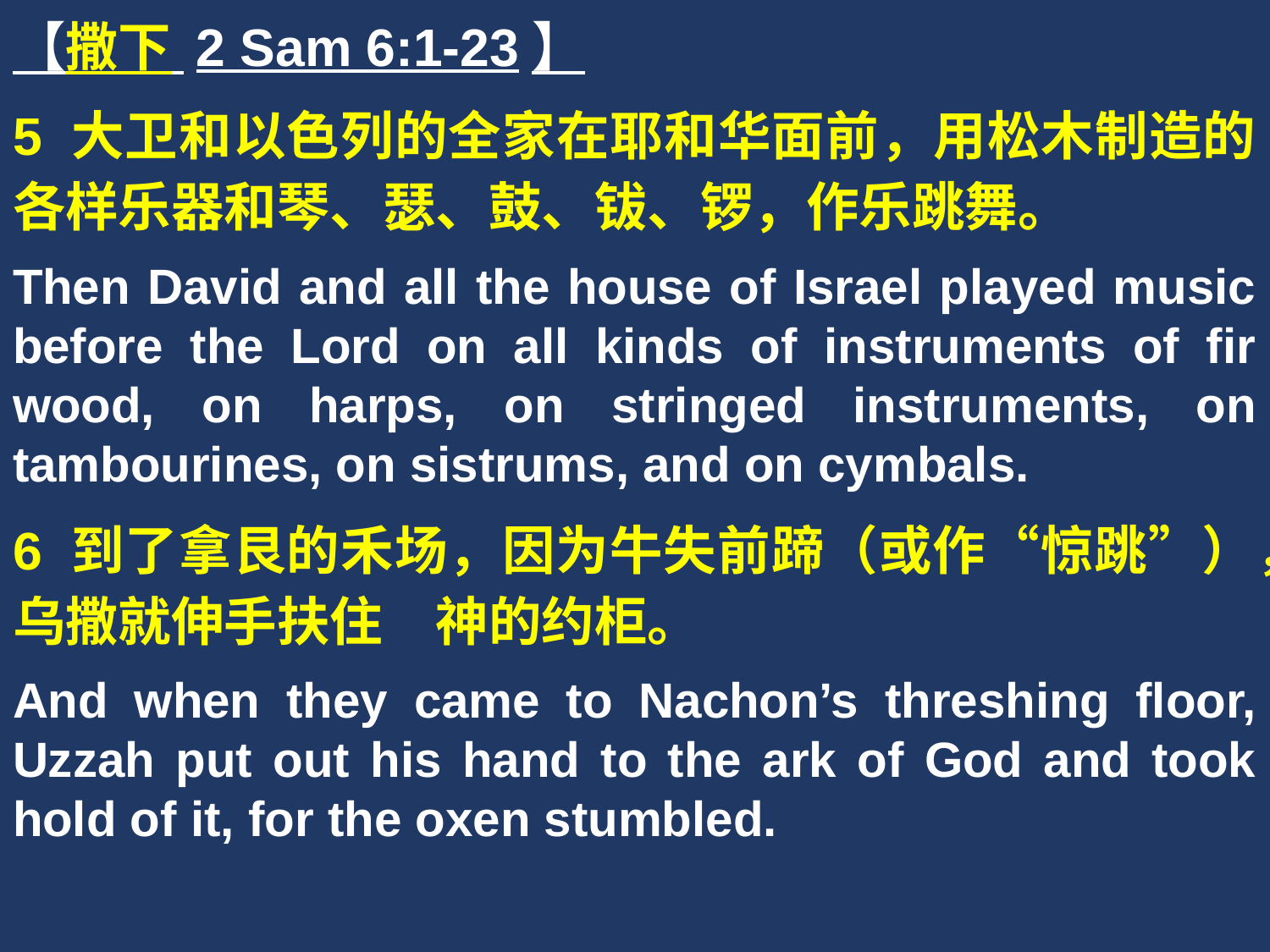

【撒下 2 Sam 6:1-23】
5 大卫和以色列的全家在耶和华面前，用松木制造的各样乐器和琴、瑟、鼓、钹、锣，作乐跳舞。
Then David and all the house of Israel played music before the Lord on all kinds of instruments of fir wood, on harps, on stringed instruments, on tambourines, on sistrums, and on cymbals.
6 到了拿艮的禾场，因为牛失前蹄（或作“惊跳”），乌撒就伸手扶住　神的约柜。
And when they came to Nachon’s threshing floor, Uzzah put out his hand to the ark of God and took hold of it, for the oxen stumbled.